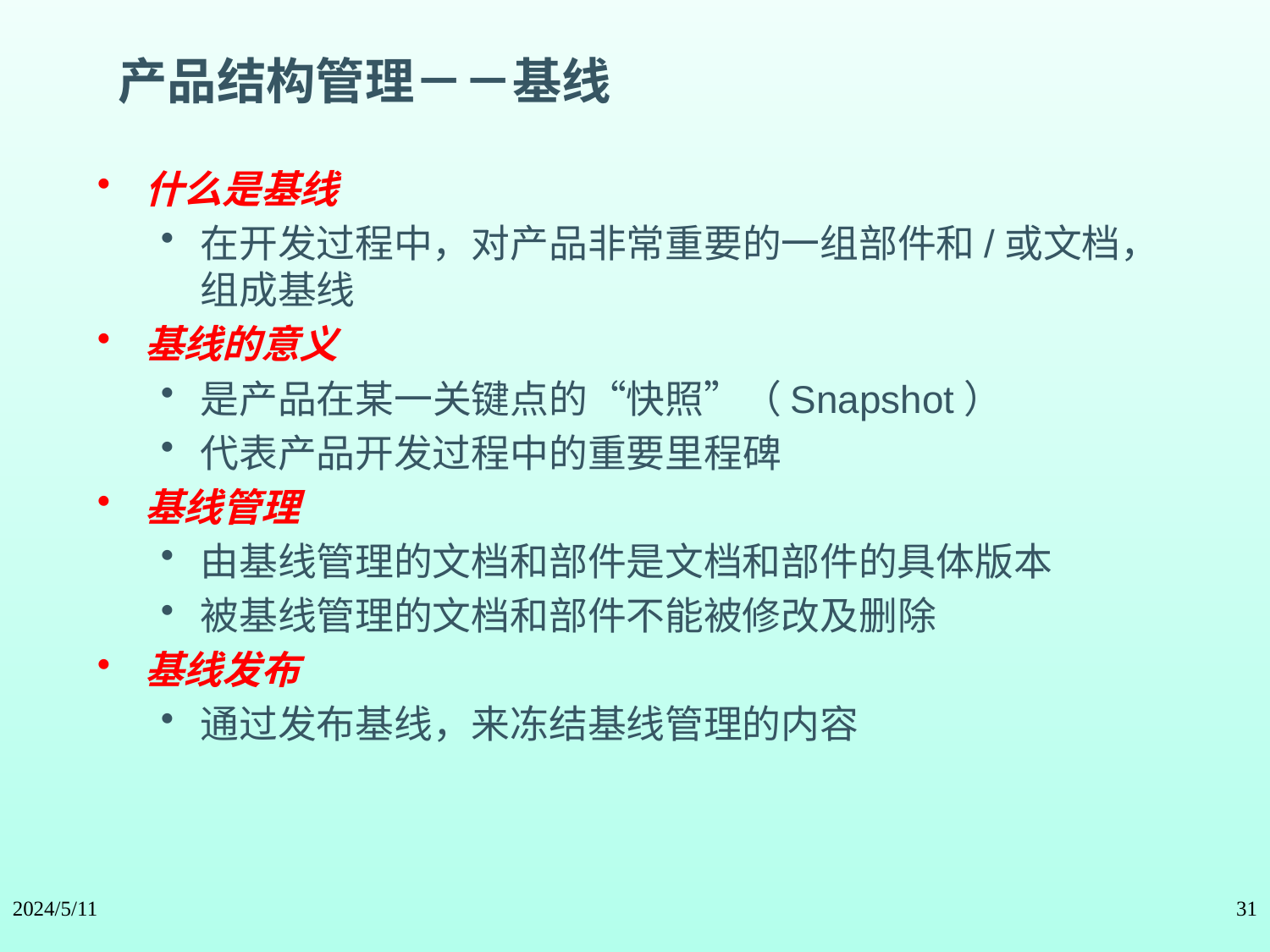

产品结构管理－－基线
什么是基线
在开发过程中，对产品非常重要的一组部件和/或文档，组成基线
基线的意义
是产品在某一关键点的“快照”（Snapshot）
代表产品开发过程中的重要里程碑
基线管理
由基线管理的文档和部件是文档和部件的具体版本
被基线管理的文档和部件不能被修改及删除
基线发布
通过发布基线，来冻结基线管理的内容
2024/5/11
31